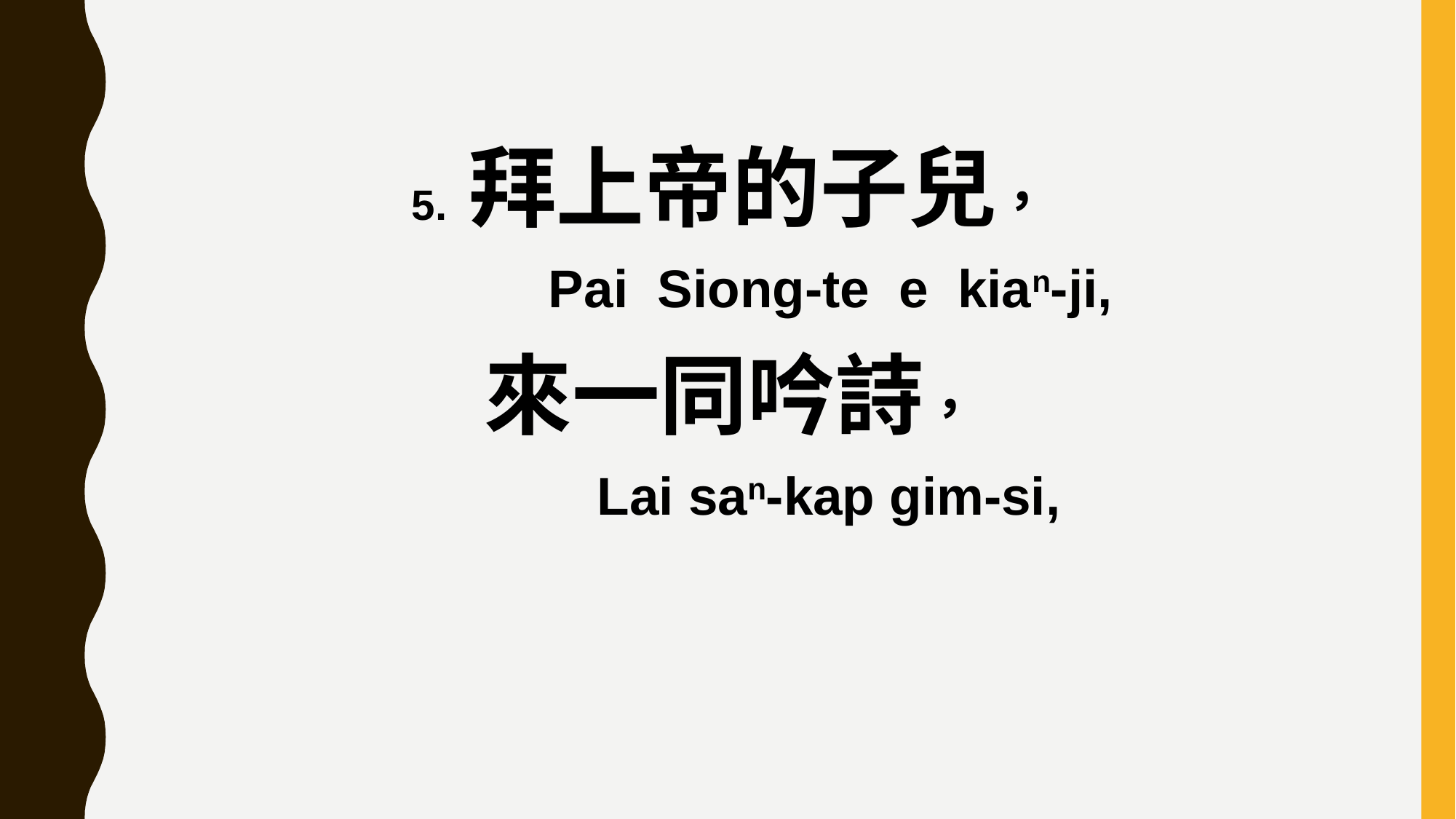

5. 拜上帝的子兒，
                             Pai  Siong-te  e  kian-ji,
來一同吟詩，
                            Lai san-kap gim-si,